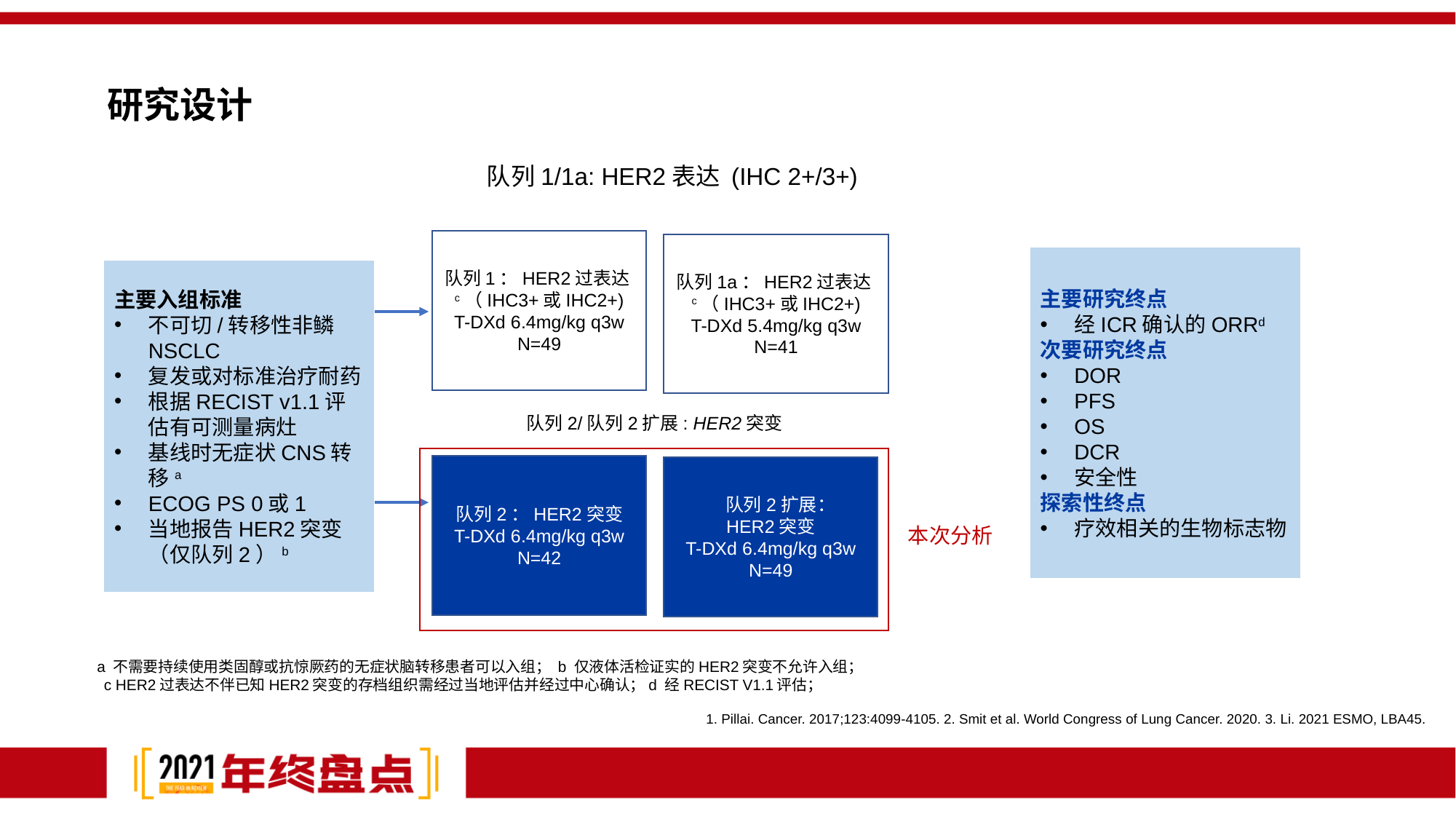

研究设计
队列1/1a: HER2表达 (IHC 2+/3+)
队列1：HER2过表达c（IHC3+或IHC2+)
T-DXd 6.4mg/kg q3w
N=49
队列1a：HER2过表达c（IHC3+或IHC2+)
T-DXd 5.4mg/kg q3w
N=41
主要研究终点
经ICR确认的ORRd
次要研究终点
DOR
PFS
OS
DCR
安全性
探索性终点
疗效相关的生物标志物
主要入组标准
不可切/转移性非鳞NSCLC
复发或对标准治疗耐药
根据RECIST v1.1评估有可测量病灶
基线时无症状CNS转移a
ECOG PS 0或1
当地报告HER2突变（仅队列2）b
队列2：HER2突变
T-DXd 6.4mg/kg q3w
N=42
    队列2扩展：
HER2突变
T-DXd 6.4mg/kg q3w
N=49
队列2/队列2扩展: HER2突变

本次分析
a 不需要持续使用类固醇或抗惊厥药的无症状脑转移患者可以入组； b 仅液体活检证实的HER2突变不允许入组； c HER2过表达不伴已知HER2突变的存档组织需经过当地评估并经过中心确认；d 经RECIST V1.1评估；
1. Pillai. Cancer. 2017;123:4099-4105. 2. Smit et al. World Congress of Lung Cancer. 2020. 3. Li. 2021 ESMO, LBA45.